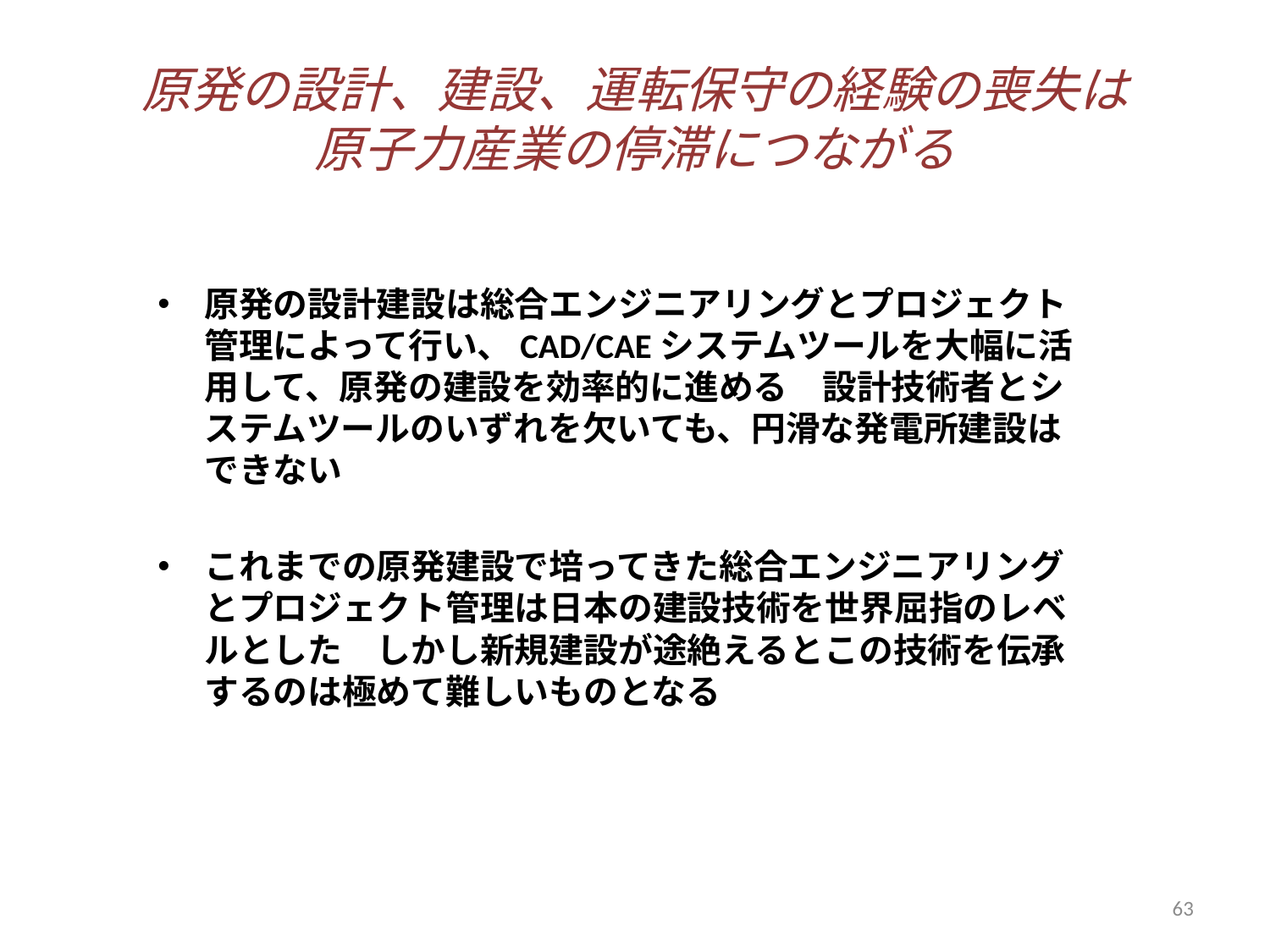

# 原発の設計、建設、運転保守の経験の喪失は 原子力産業の停滞につながる
原発の設計建設は総合エンジニアリングとプロジェクト管理によって行い、CAD/CAEシステムツールを大幅に活用して、原発の建設を効率的に進める　設計技術者とシステムツールのいずれを欠いても、円滑な発電所建設はできない

これまでの原発建設で培ってきた総合エンジニアリングとプロジェクト管理は日本の建設技術を世界屈指のレベルとした　しかし新規建設が途絶えるとこの技術を伝承するのは極めて難しいものとなる

63